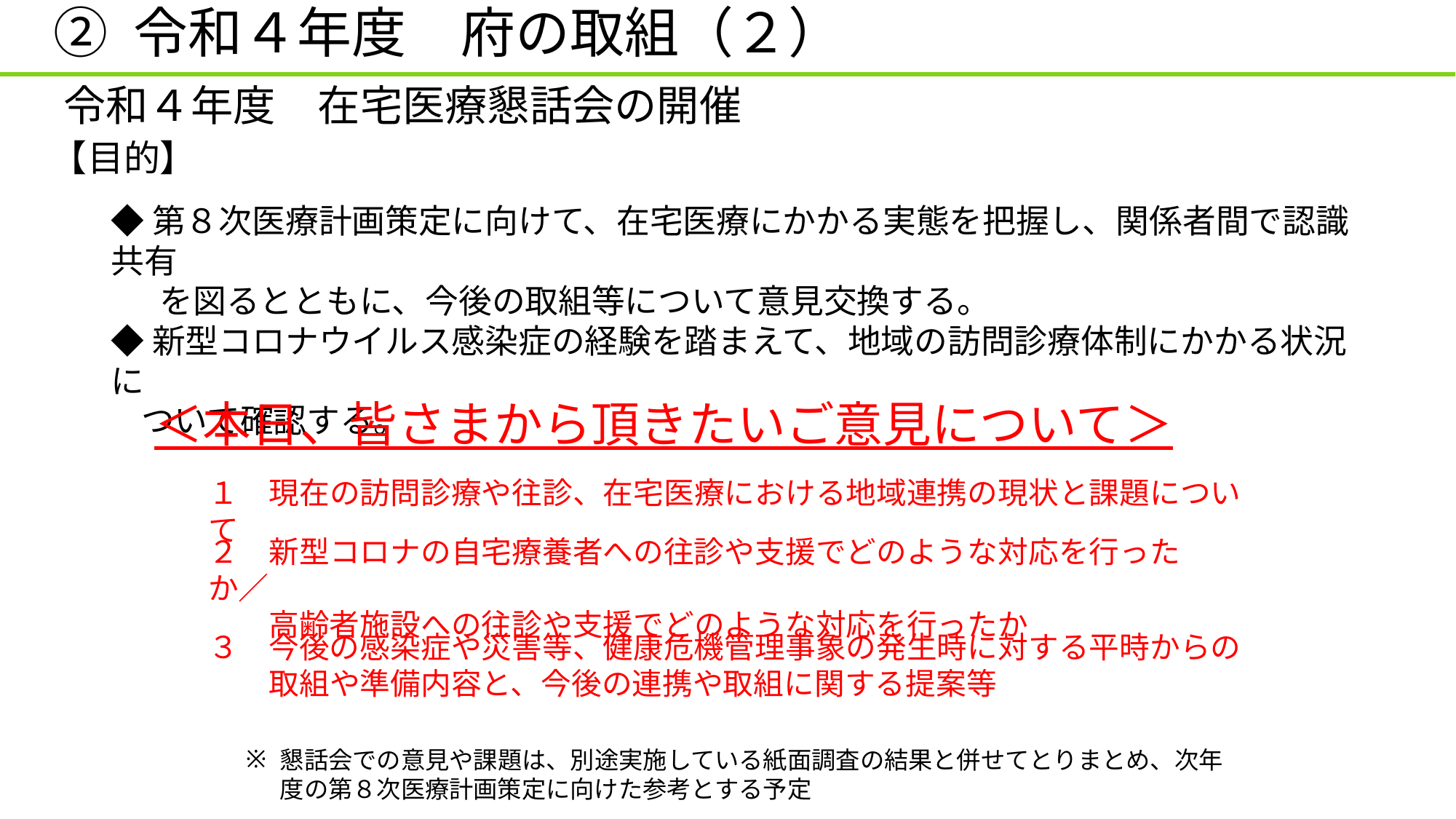

② 令和４年度　府の取組（２）
# 令和４年度　在宅医療懇話会の開催
【目的】

◆第８次医療計画策定に向けて、在宅医療にかかる実態を把握し、関係者間で認識共有
 　を図るとともに、今後の取組等について意見交換する。
◆新型コロナウイルス感染症の経験を踏まえて、地域の訪問診療体制にかかる状況に
   ついて確認する。
＜本日、皆さまから頂きたいご意見について＞
１　現在の訪問診療や往診、在宅医療における地域連携の現状と課題について
２　新型コロナの自宅療養者への往診や支援でどのような対応を行ったか／
　　高齢者施設への往診や支援でどのような対応を行ったか
３　今後の感染症や災害等、健康危機管理事象の発生時に対する平時からの
　　取組や準備内容と、今後の連携や取組に関する提案等
懇話会での意見や課題は、別途実施している紙面調査の結果と併せてとりまとめ、次年度の第８次医療計画策定に向けた参考とする予定